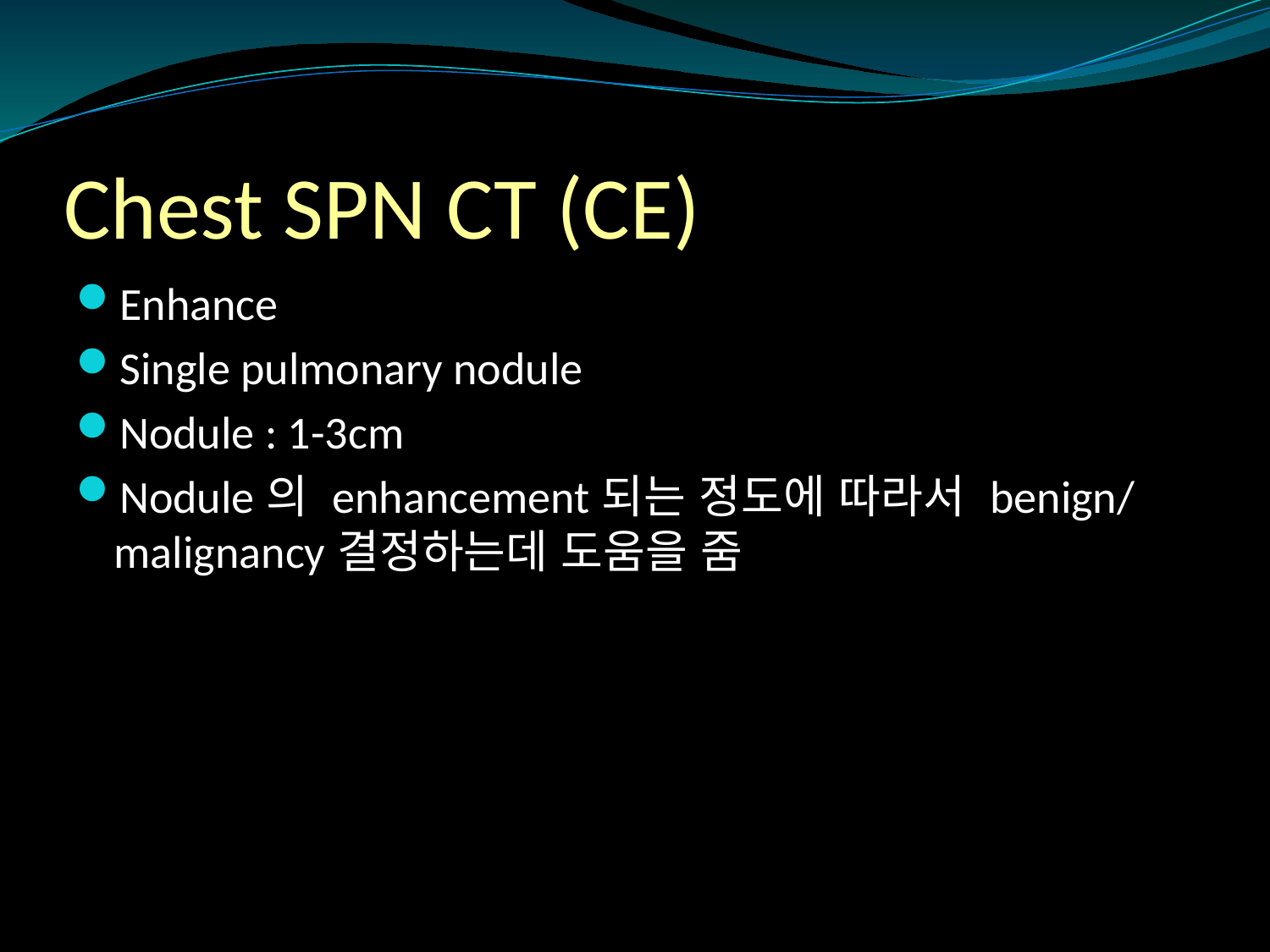

# Chest SPN CT (CE)
Enhance
Single pulmonary nodule
Nodule : 1-3cm
Nodule의 enhancement되는 정도에 따라서 benign/malignancy결정하는데 도움을 줌